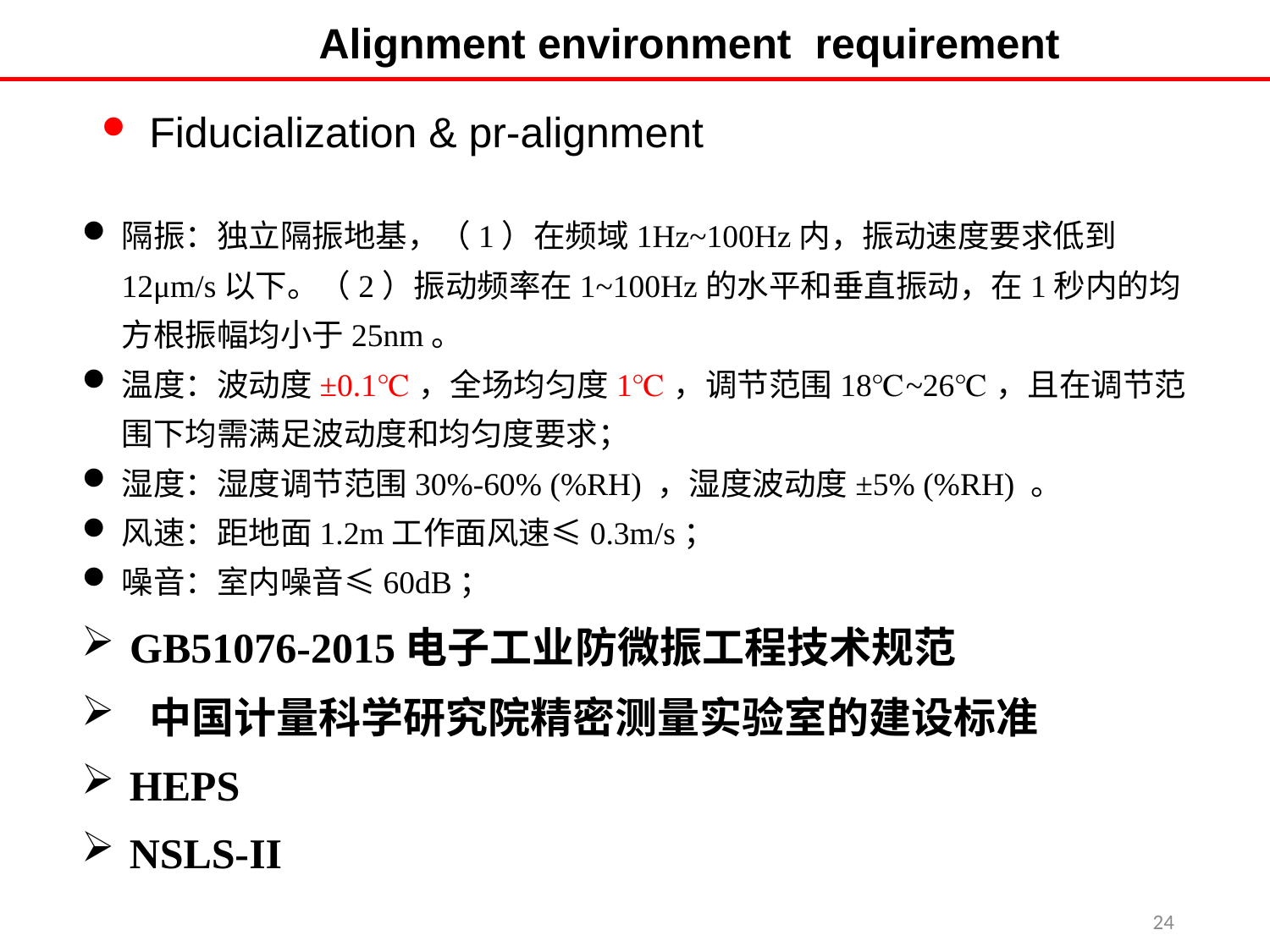

Alignment environment  requirement
Fiducialization & pr-alignment
隔振：独立隔振地基，（1）在频域1Hz~100Hz内，振动速度要求低到12μm/s以下。（2）振动频率在1~100Hz的水平和垂直振动，在1秒内的均方根振幅均小于25nm。
温度：波动度±0.1℃，全场均匀度1℃，调节范围18℃~26℃，且在调节范围下均需满足波动度和均匀度要求；
湿度：湿度调节范围30%-60% (%RH) ，湿度波动度±5% (%RH) 。
风速：距地面1.2m工作面风速≤0.3m/s；
噪音：室内噪音≤60dB；
GB51076-2015电子工业防微振工程技术规范

 中国计量科学研究院精密测量实验室的建设标准
HEPS
NSLS-II
24